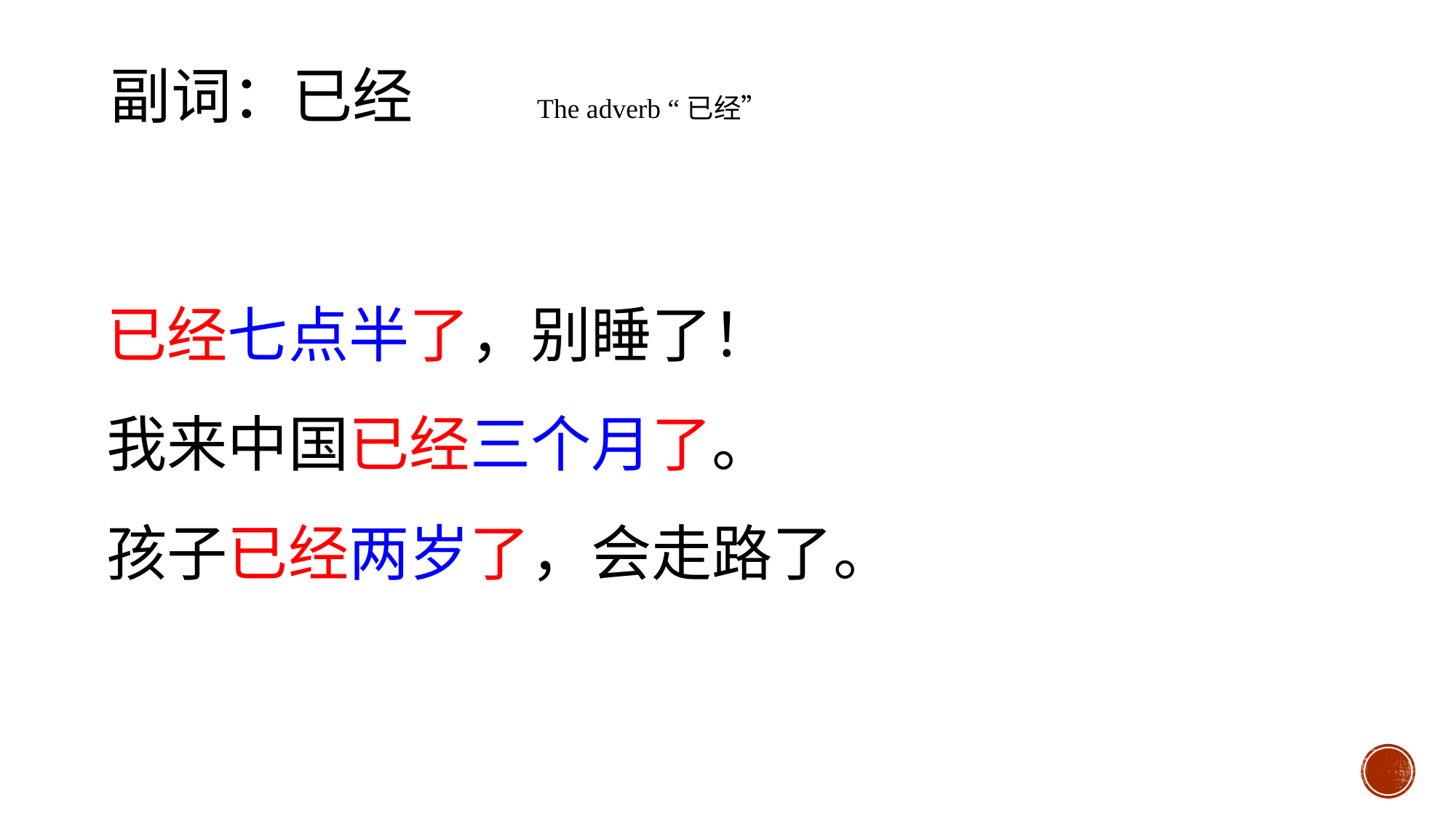

副词：已经        The adverb “已经”
已经七点半了，别睡了！
我来中国已经三个月了。
孩子已经两岁了，会走路了。